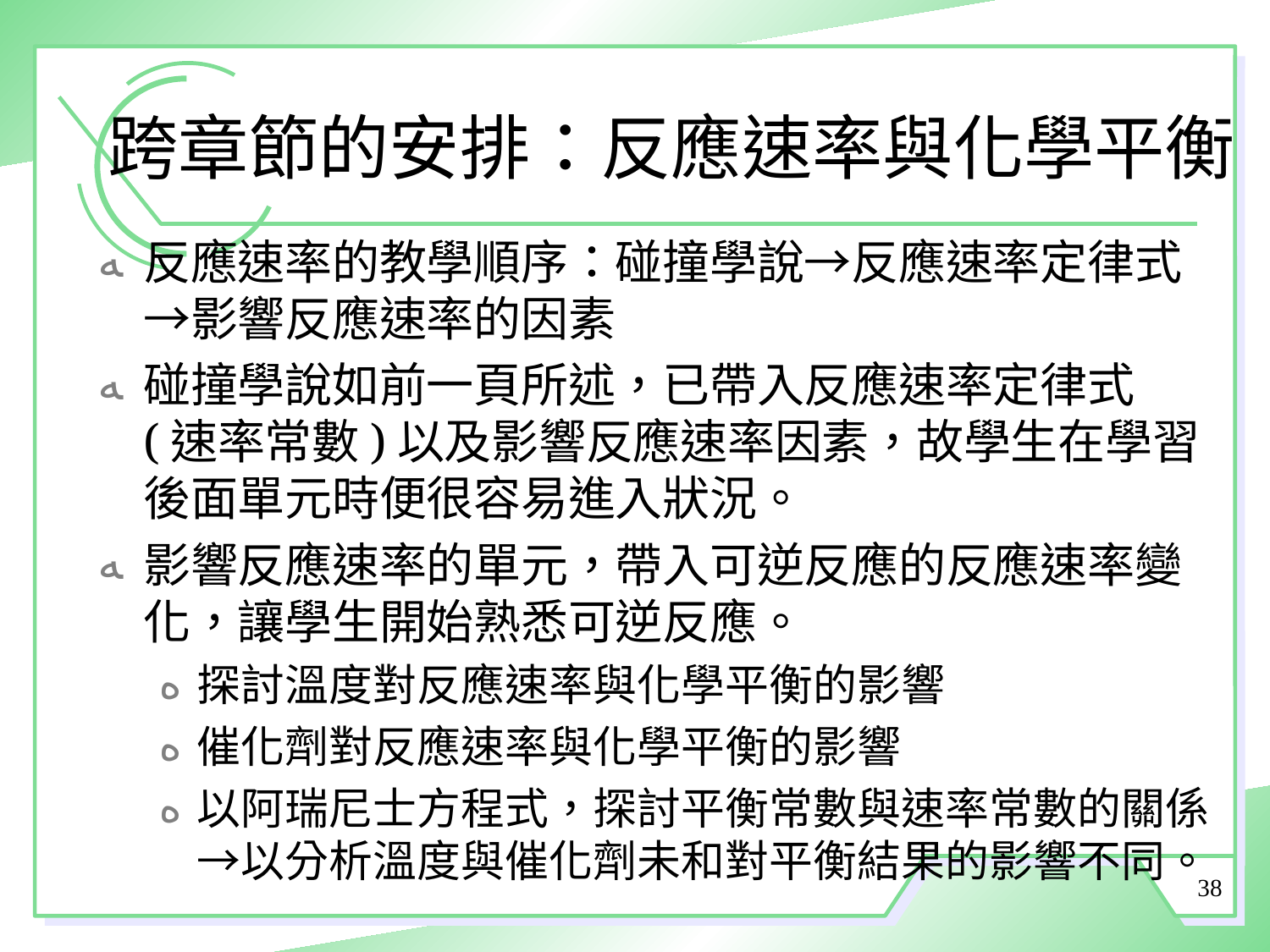

# 跨章節的安排：反應速率與化學平衡
反應速率的教學順序：碰撞學說→反應速率定律式→影響反應速率的因素
碰撞學說如前一頁所述，已帶入反應速率定律式(速率常數)以及影響反應速率因素，故學生在學習後面單元時便很容易進入狀況。
影響反應速率的單元，帶入可逆反應的反應速率變化，讓學生開始熟悉可逆反應。
探討溫度對反應速率與化學平衡的影響
催化劑對反應速率與化學平衡的影響
以阿瑞尼士方程式，探討平衡常數與速率常數的關係→以分析溫度與催化劑未和對平衡結果的影響不同。

38